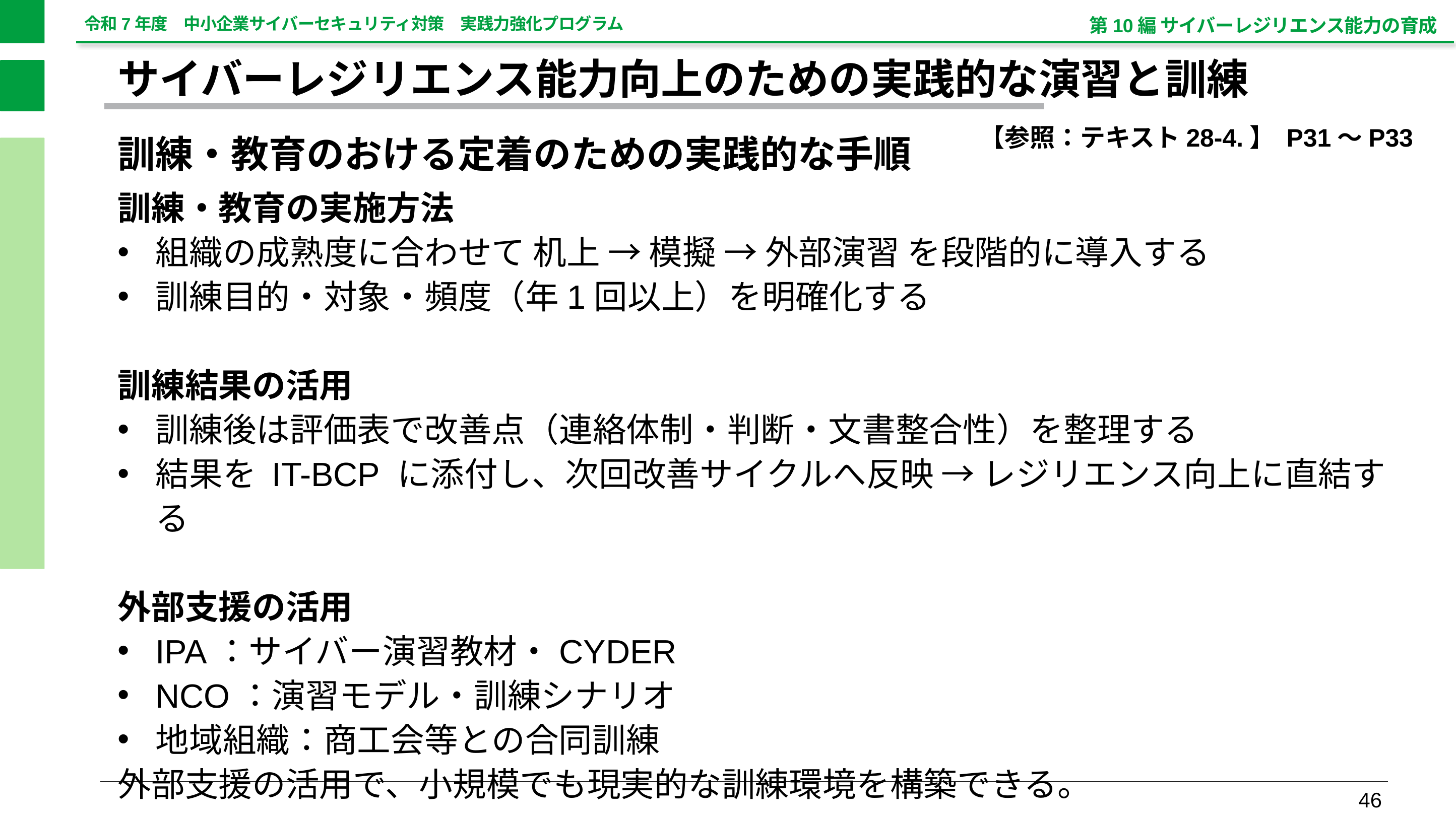

第10編 サイバーレジリエンス能力の育成
サイバーレジリエンス能力向上のための実践的な演習と訓練
【参照：テキスト28-4.】 P31～P33

訓練・教育のおける定着のための実践的な手順
訓練・教育の実施方法
組織の成熟度に合わせて 机上 → 模擬 → 外部演習 を段階的に導入する
訓練目的・対象・頻度（年1回以上）を明確化する

訓練結果の活用
訓練後は評価表で改善点（連絡体制・判断・文書整合性）を整理する
結果を IT-BCP に添付し、次回改善サイクルへ反映 → レジリエンス向上に直結する

外部支援の活用
IPA：サイバー演習教材・CYDER
NCO：演習モデル・訓練シナリオ
地域組織：商工会等との合同訓練
外部支援の活用で、小規模でも現実的な訓練環境を構築できる。